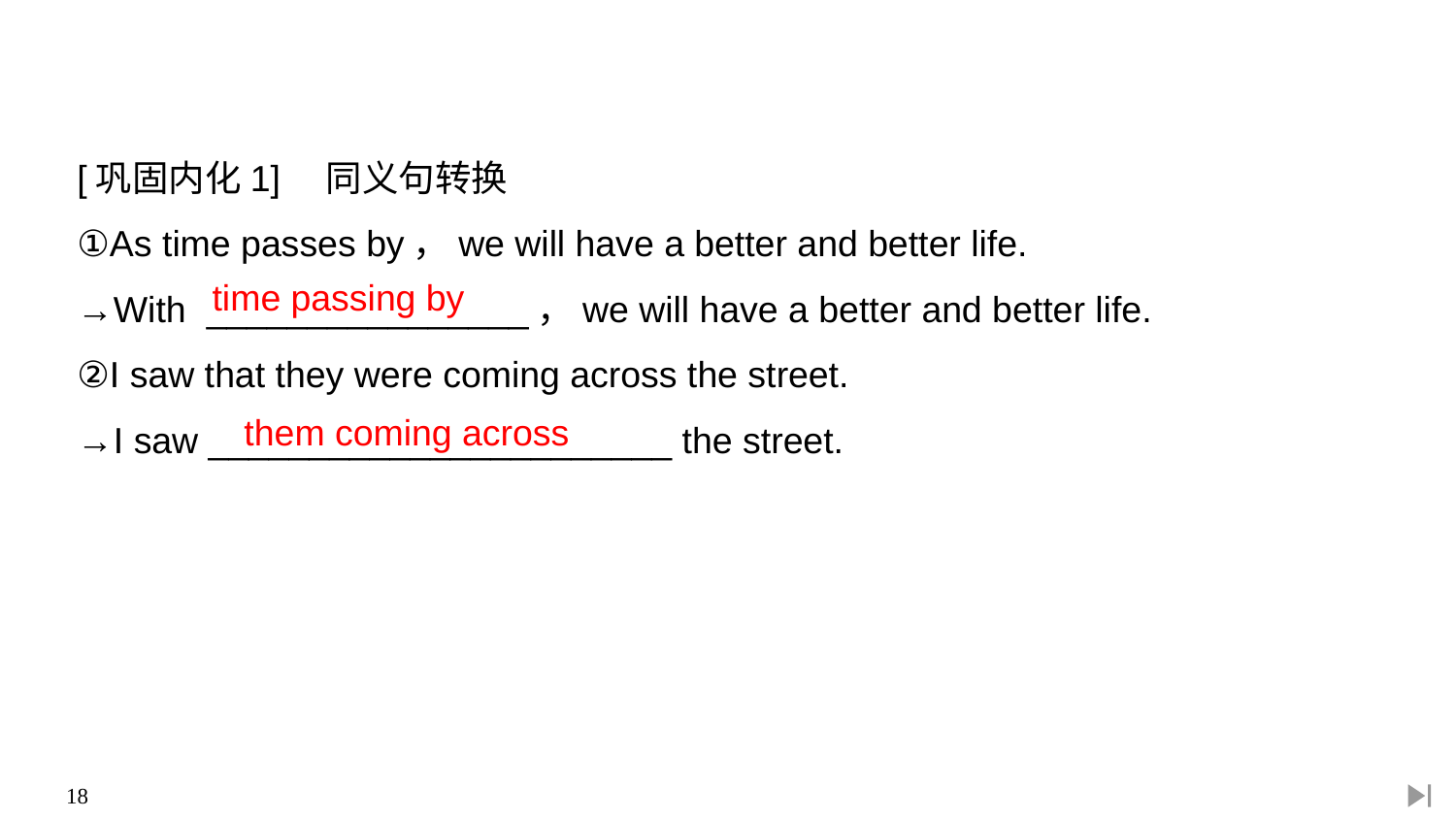

[巩固内化1]　同义句转换
①As time passes by，we will have a better and better life.
→With  ________________，we will have a better and better life.
②I saw that they were coming across the street.
→I saw _______________________ the street.
time passing by
them coming across